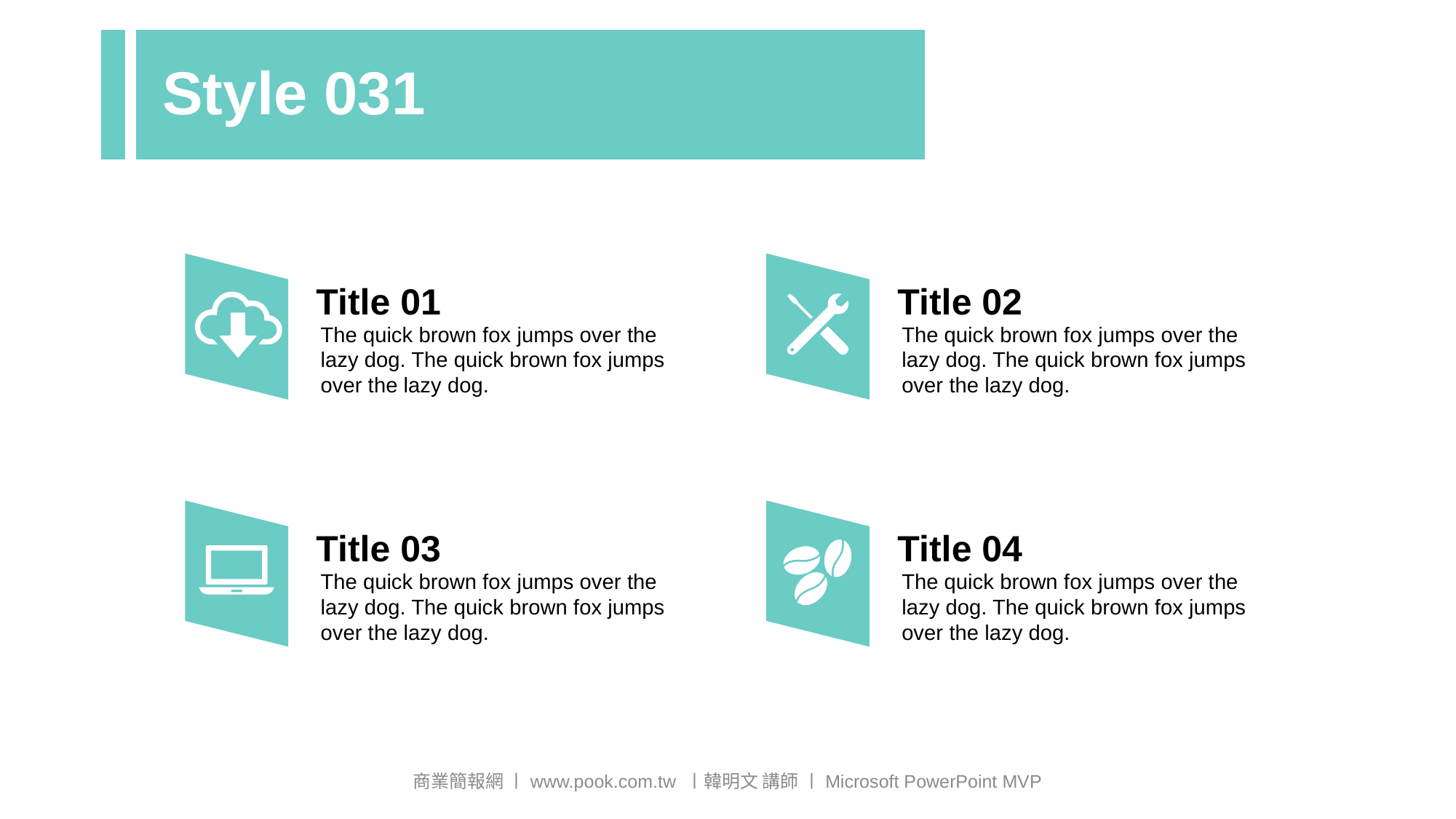

# Style 031
Title 01
Title 02

The quick brown fox jumps over the lazy dog. The quick brown fox jumps over the lazy dog.
The quick brown fox jumps over the lazy dog. The quick brown fox jumps over the lazy dog.
Title 03
Title 04

The quick brown fox jumps over the lazy dog. The quick brown fox jumps over the lazy dog.
The quick brown fox jumps over the lazy dog. The quick brown fox jumps over the lazy dog.
商業簡報網 〡www.pook.com.tw 〡韓明文 講師 〡Microsoft PowerPoint MVP